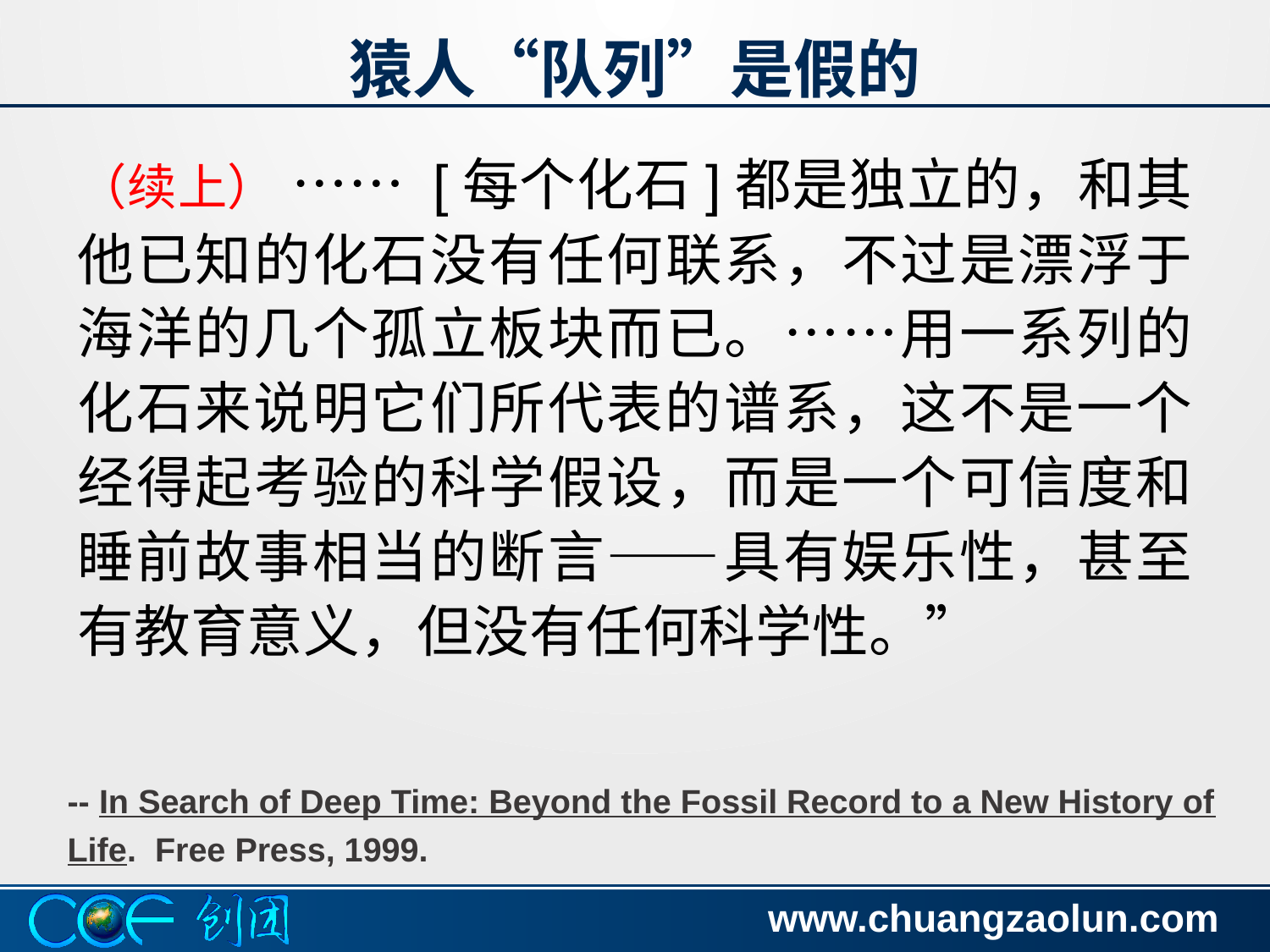

# Chimp to Man parade: Gee quote
猿人“队列”是假的
（续上） …… [每个化石]都是独立的，和其他已知的化石没有任何联系，不过是漂浮于海洋的几个孤立板块而已。……用一系列的化石来说明它们所代表的谱系，这不是一个经得起考验的科学假设，而是一个可信度和睡前故事相当的断言——具有娱乐性，甚至有教育意义，但没有任何科学性。”
-- In Search of Deep Time: Beyond the Fossil Record to a New History of Life.  Free Press, 1999.